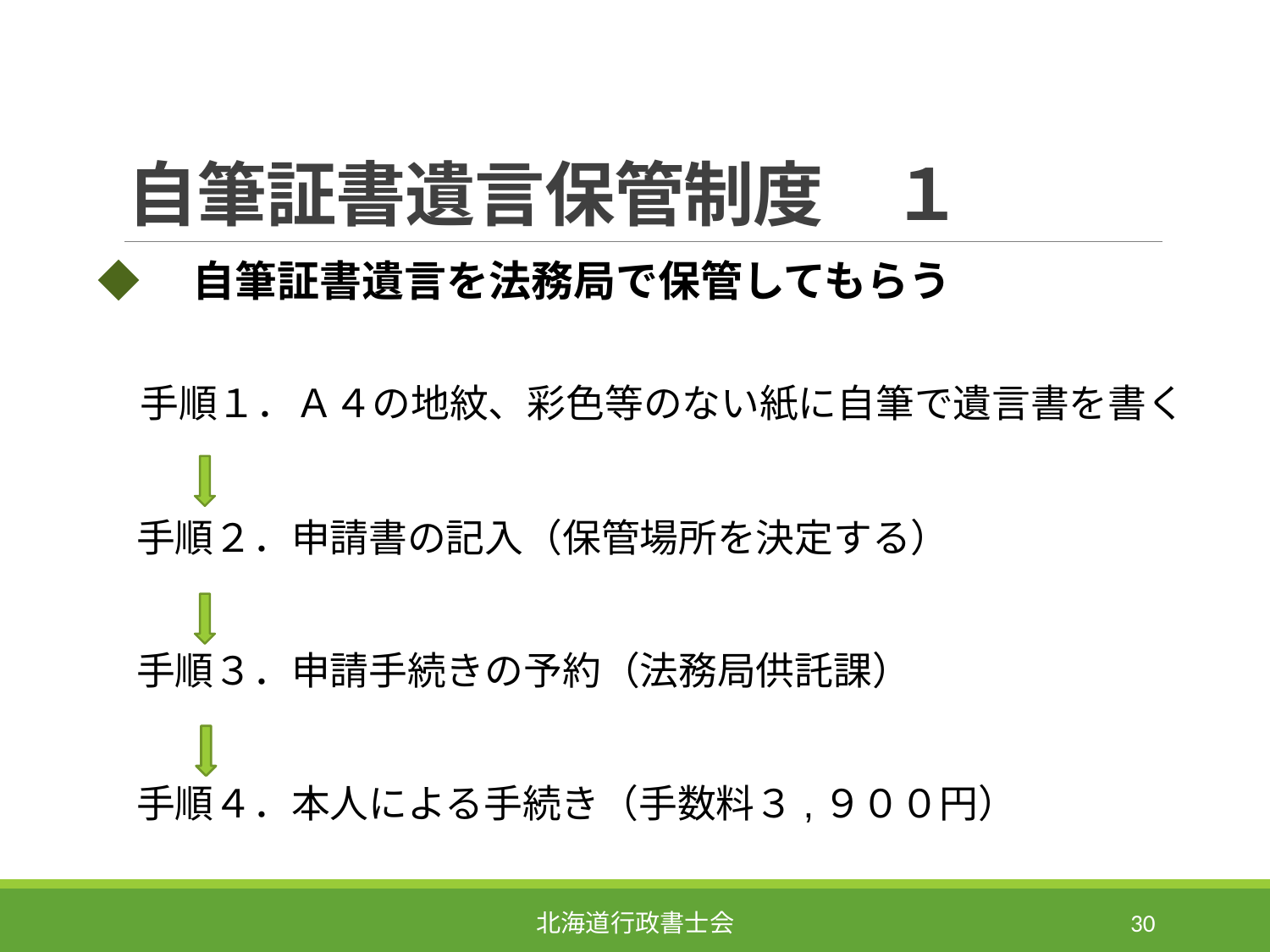

# 自筆証書遺言保管制度　１
◆　自筆証書遺言を法務局で保管してもらう

　手順１．Ａ４の地紋、彩色等のない紙に自筆で遺言書を書く

　手順２．申請書の記入（保管場所を決定する）

　手順３．申請手続きの予約（法務局供託課）

　手順４．本人による手続き（手数料３,９００円）

北海道行政書士会
30